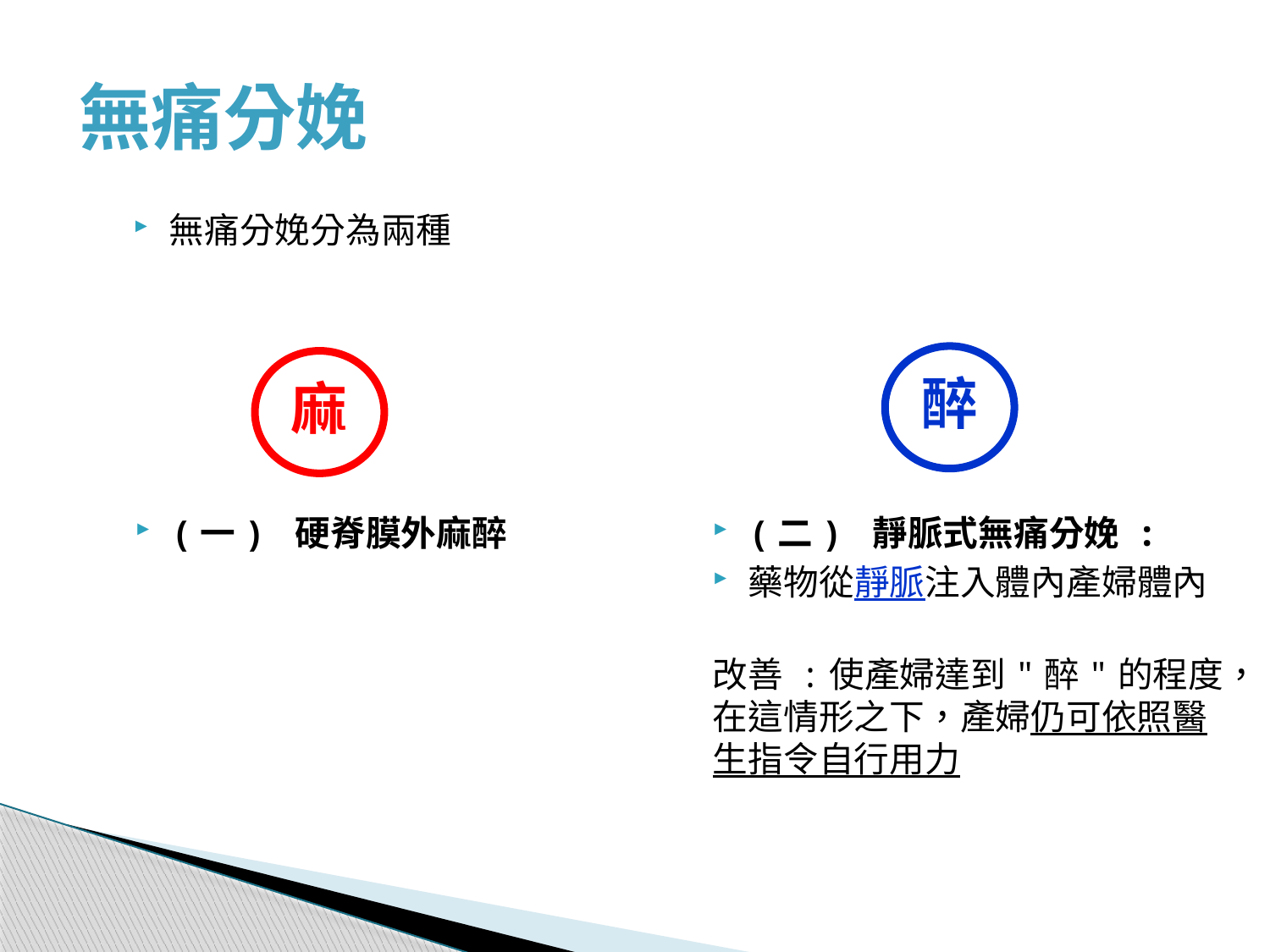

無痛分娩
無痛分娩分為兩種

(二) 靜脈式無痛分娩 :
藥物從靜脈注入體內產婦體內
改善 :使產婦達到"醉"的程度，在這情形之下，產婦仍可依照醫生指令自行用力

(一) 硬脊膜外麻醉

醉

麻